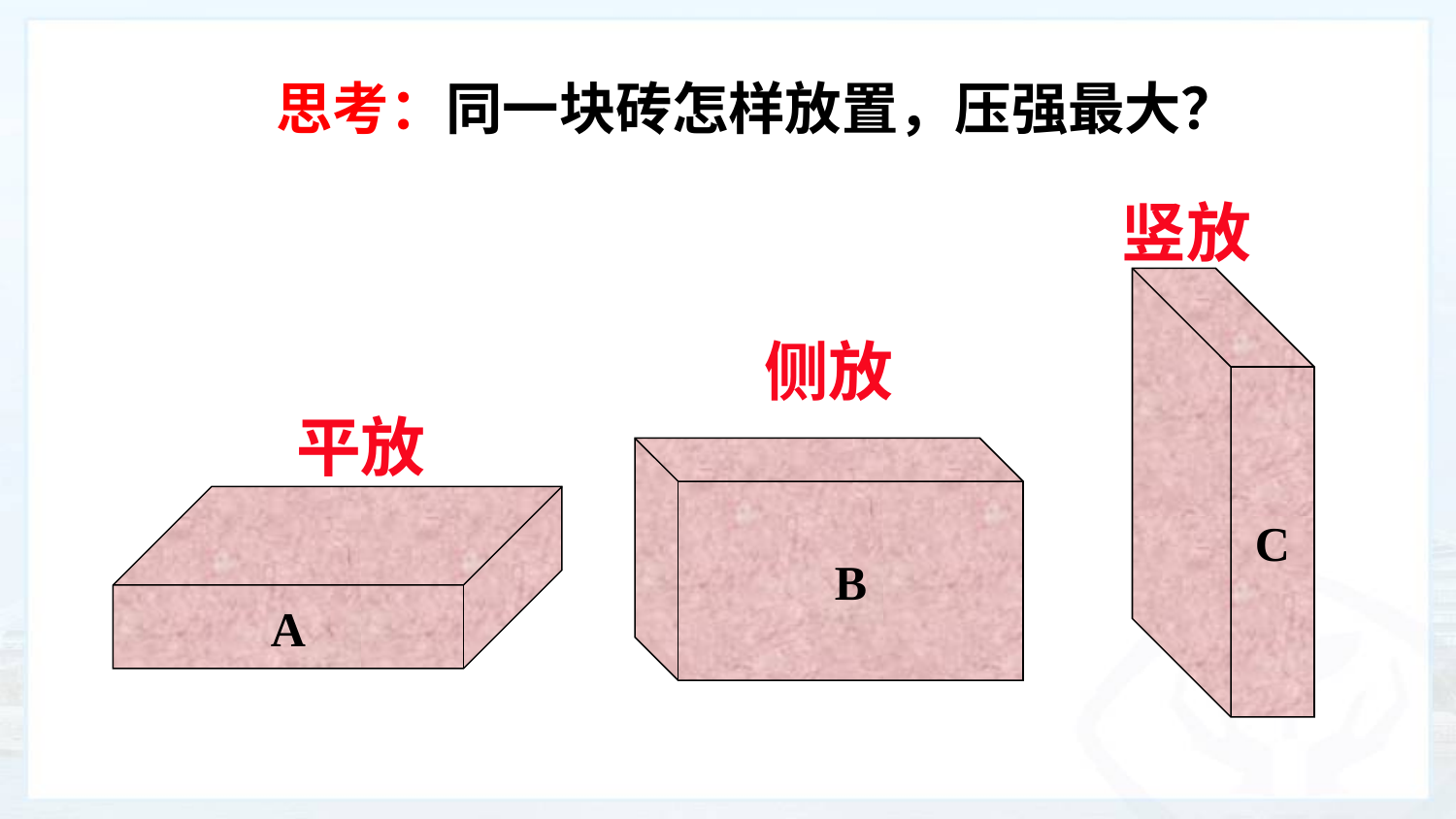

思考：同一块砖怎样放置，压强最大？
竖放
侧放
平放
C
B
A